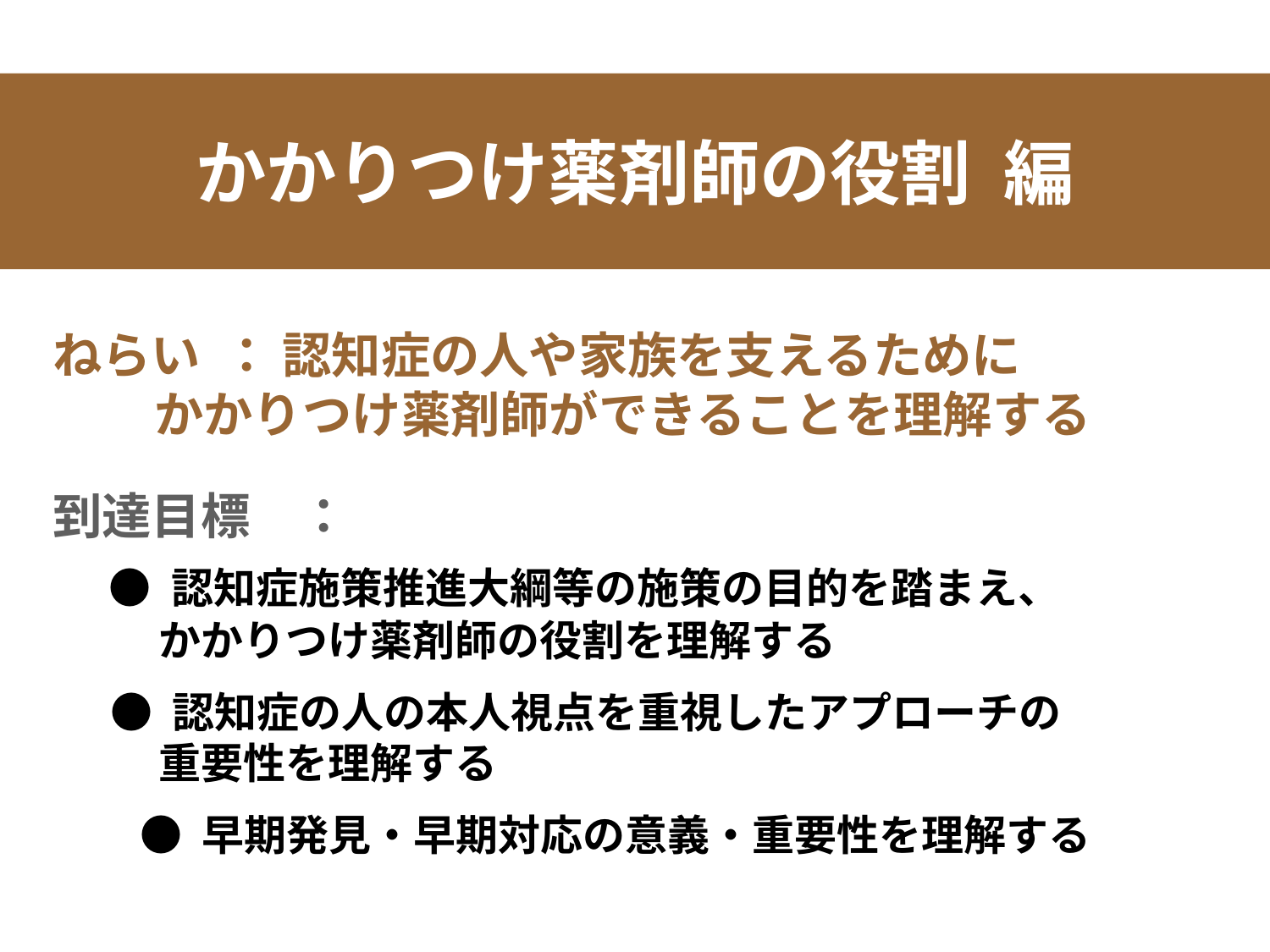

かかりつけ薬剤師の役割  編
ねらい　： 認知症の人や家族を支えるために
        かかりつけ薬剤師ができることを理解する
到達目標　：
     ● 認知症施策推進大綱等の施策の目的を踏まえ、
          かかりつけ薬剤師の役割を理解する
      ● 認知症の人の本人視点を重視したアプローチの
          重要性を理解する
● 早期発見・早期対応の意義・重要性を理解する